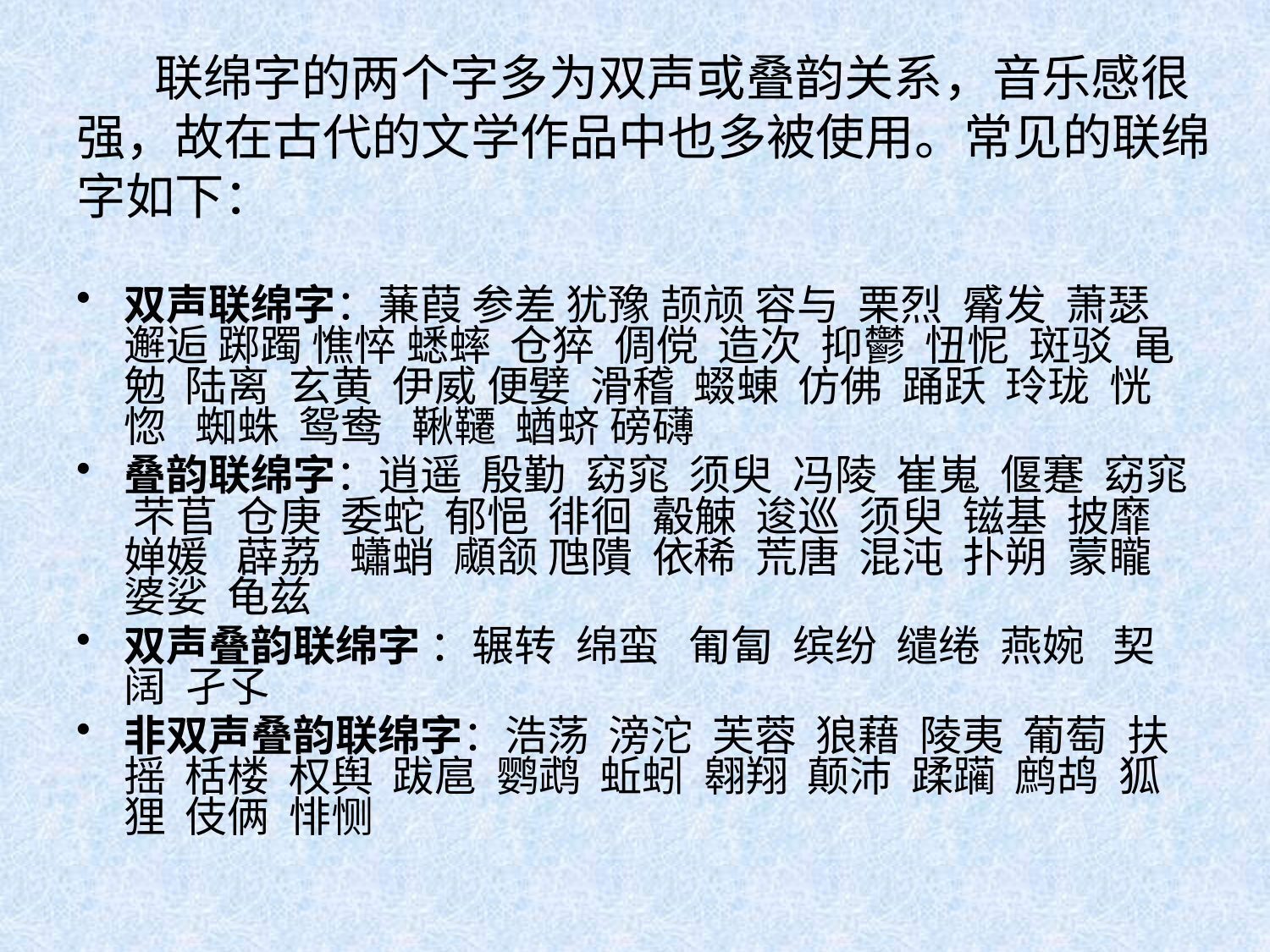

# 联绵字的两个字多为双声或叠韵关系，音乐感很强，故在古代的文学作品中也多被使用。常见的联绵字如下：

双声联绵字：蒹葭 参差 犹豫 颉颃 容与  栗烈  觱发  萧瑟 邂逅 踯躅 憔悴 蟋蟀  仓猝  倜傥  造次  抑鬱  忸怩  斑驳  黾勉  陆离  玄黄  伊威 便嬖  滑稽  蝃蝀  仿佛  踊跃  玲珑  恍惚   蜘蛛  鸳鸯   鞦韆  蝤蛴 磅礴
叠韵联绵字：逍遥  殷勤  窈窕  须臾  冯陵  崔嵬  偃蹇  窈窕  芣苢  仓庚  委蛇  郁悒  徘徊  觳觫  逡巡  须臾  镃基  披靡   婵媛   薜荔   蠨蛸  顑颔 虺隤  依稀  荒唐  混沌  扑朔  蒙矓  婆娑  龟兹
双声叠韵联绵字 ：辗转  绵蛮   匍匐  缤纷  缱绻  燕婉   契阔  孑孓
非双声叠韵联绵字：浩荡  滂沱  芙蓉  狼藉  陵夷  葡萄  扶摇  栝楼  权舆  跋扈  鹦鹉  蚯蚓  翱翔  颠沛  蹂躏  鹧鸪  狐狸  伎俩  悱恻